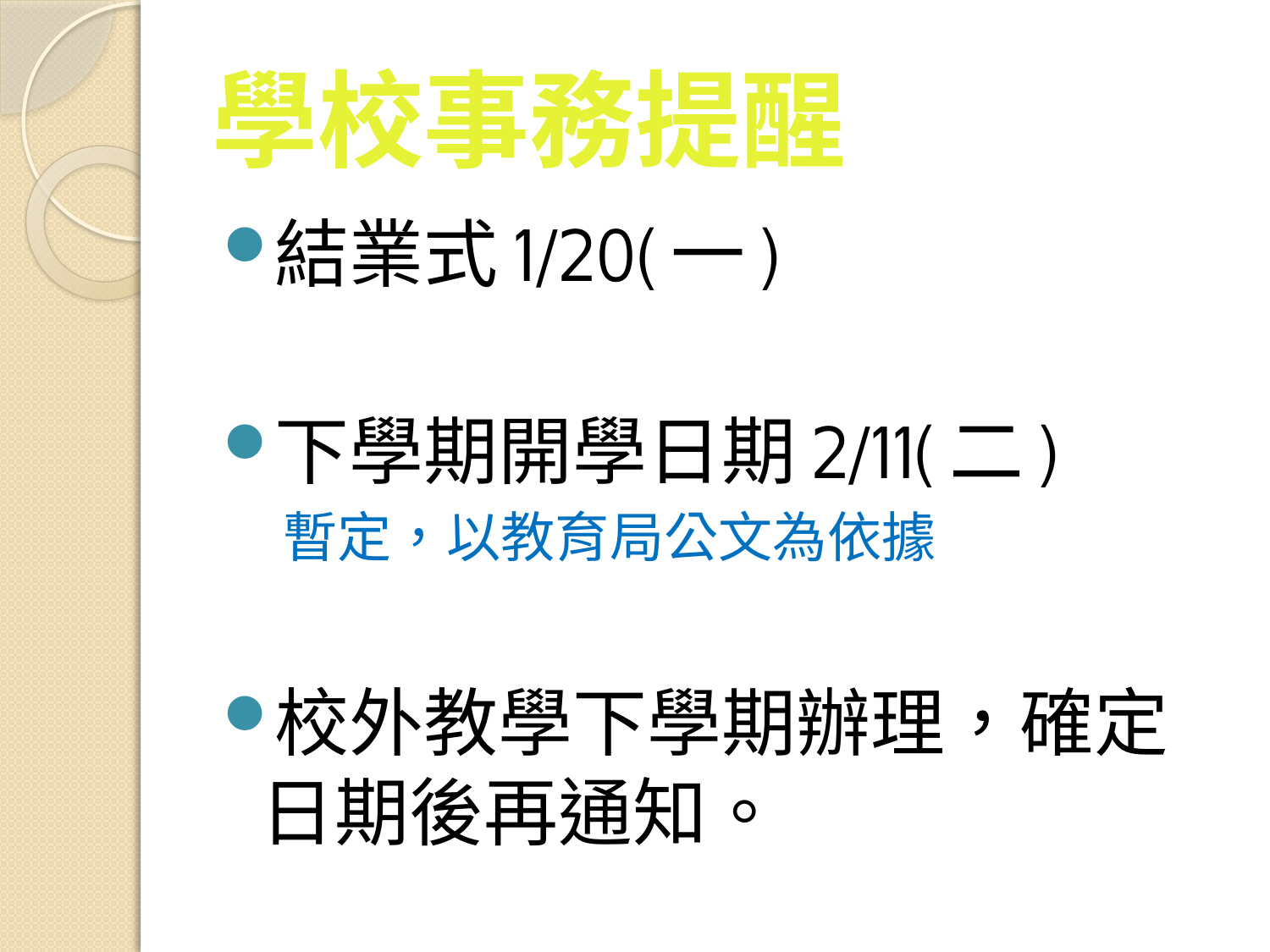

# 學校事務提醒
結業式1/20(一)

下學期開學日期2/11(二)
    暫定，以教育局公文為依據

校外教學下學期辦理，確定日期後再通知。